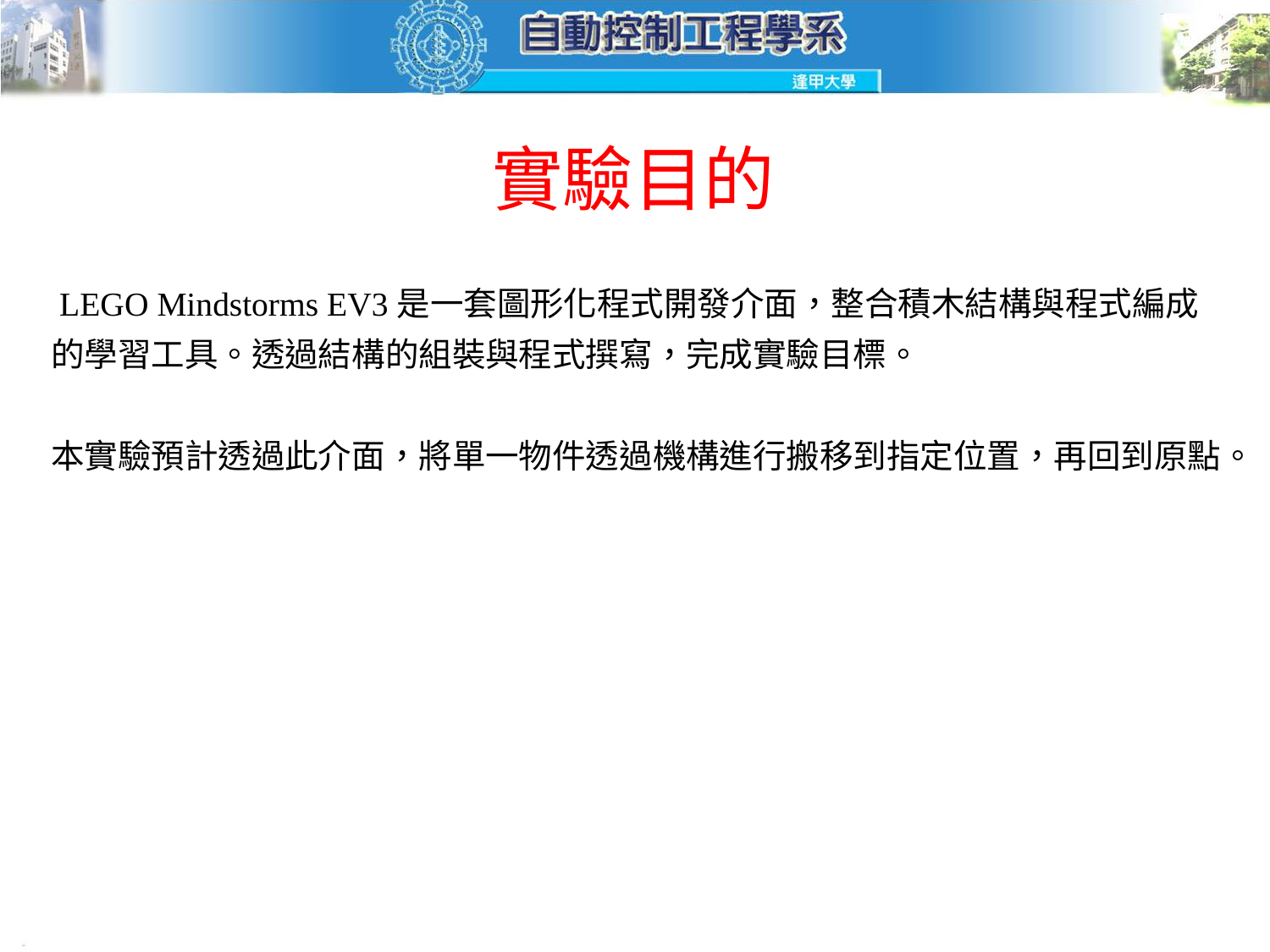

# 實驗目的
 LEGO Mindstorms EV3是一套圖形化程式開發介面，整合積木結構與程式編成
的學習工具。透過結構的組裝與程式撰寫，完成實驗目標。

本實驗預計透過此介面，將單一物件透過機構進行搬移到指定位置，再回到原點。